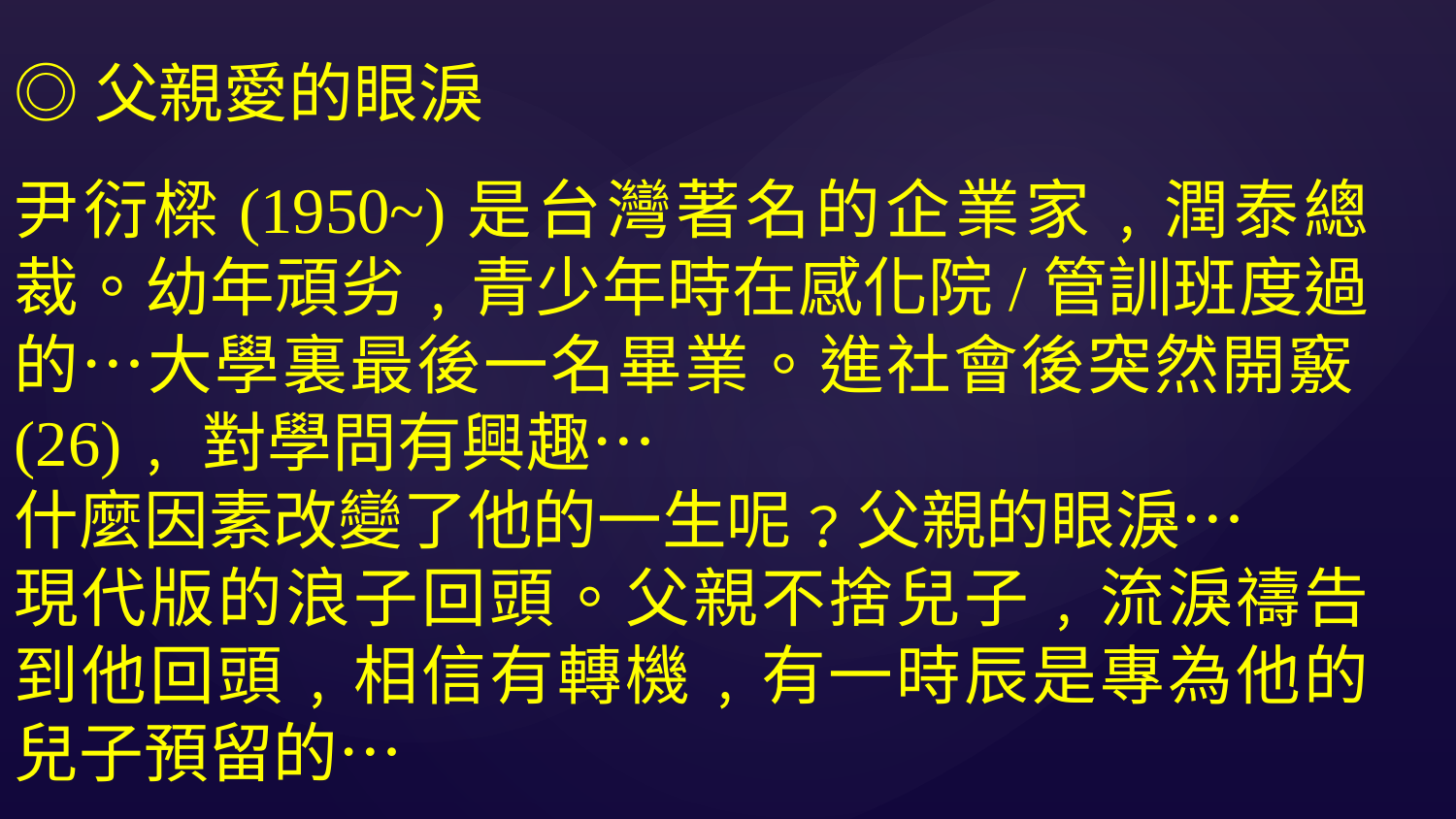

◎父親愛的眼淚

尹衍樑(1950~)是台灣著名的企業家﹐潤泰總裁。幼年頑劣﹐青少年時在感化院/管訓班度過的…大學裏最後一名畢業。進社會後突然開竅(26)﹐對學問有興趣…
什麼因素改變了他的一生呢﹖父親的眼淚…
現代版的浪子回頭。父親不捨兒子﹐流淚禱告到他回頭﹐相信有轉機﹐有一時辰是專為他的兒子預留的…